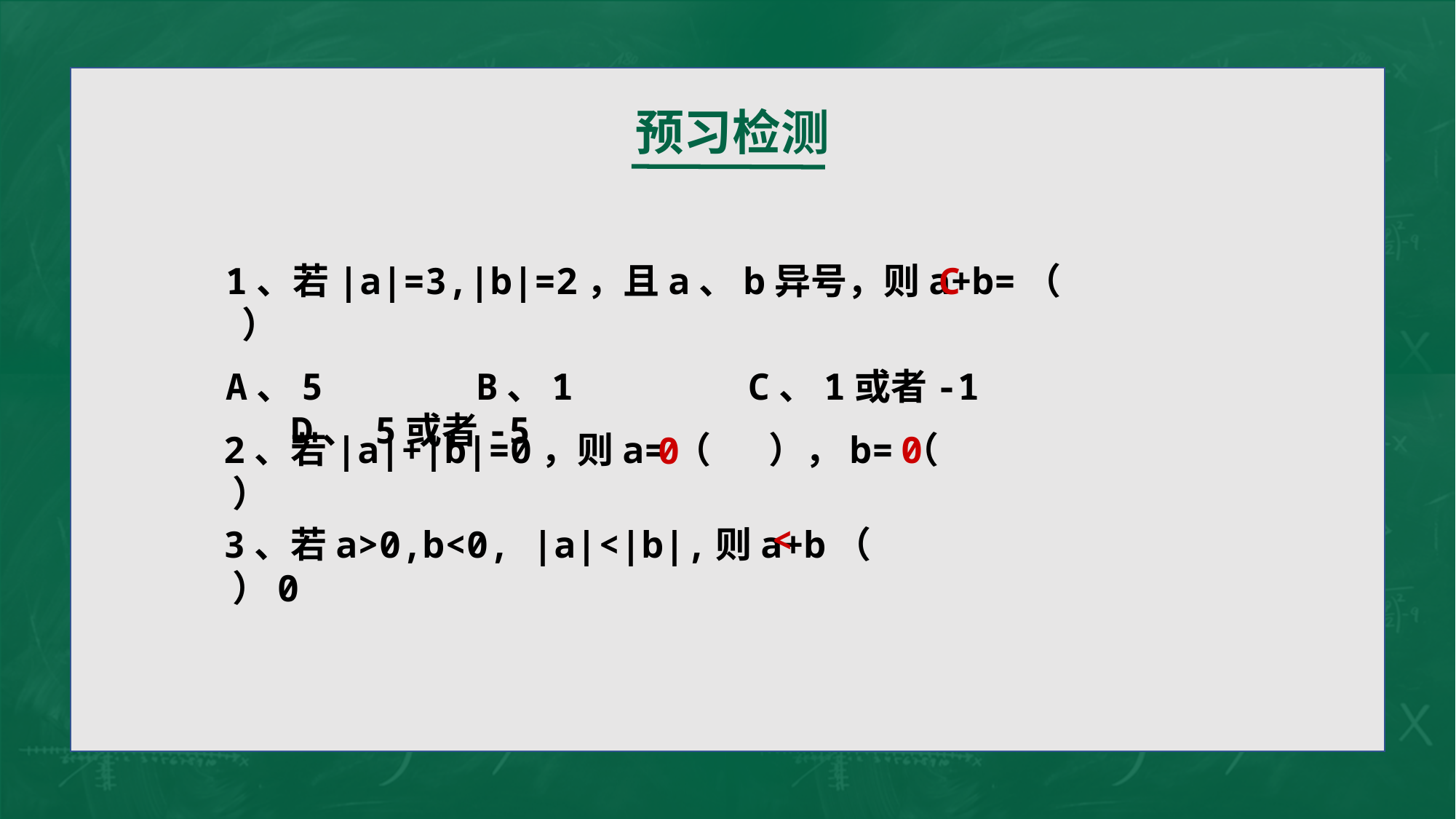

预习检测
1、若|a|=3,|b|=2，且a、b异号，则a+b=（     ）
A、5       B、1        C、1或者-1        D、 5或者-5
C
2、若|a|+|b|=0，则a=（       ），b=（         ）
0
0
<
3、若a>0,b<0, |a|<|b|,则a+b（           ）0